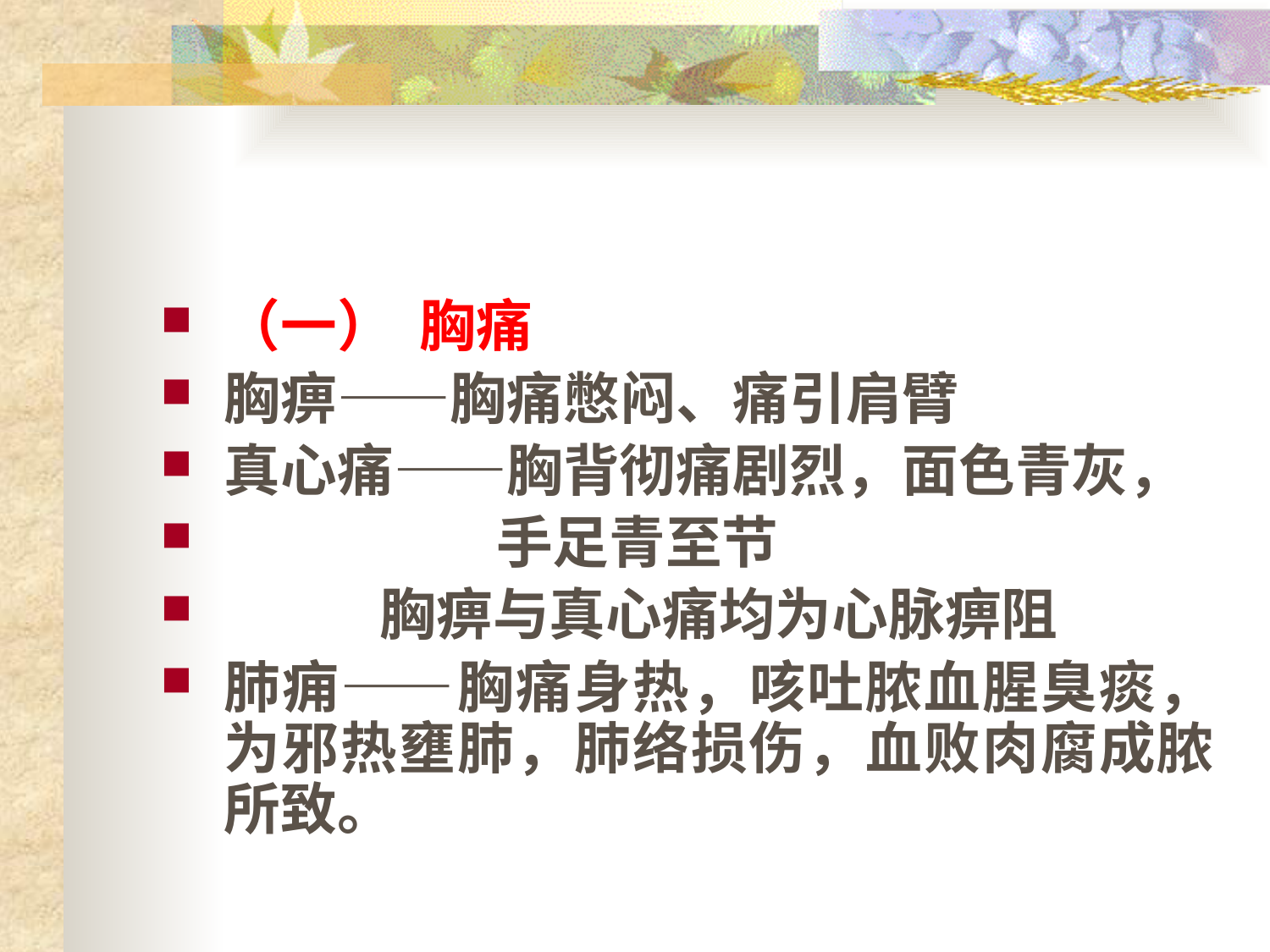

（一）  胸痛
胸痹——胸痛憋闷、痛引肩臂
真心痛——胸背彻痛剧烈，面色青灰，
                    手足青至节
           胸痹与真心痛均为心脉痹阻
肺痈——胸痛身热，咳吐脓血腥臭痰，为邪热壅肺，肺络损伤，血败肉腐成脓所致。